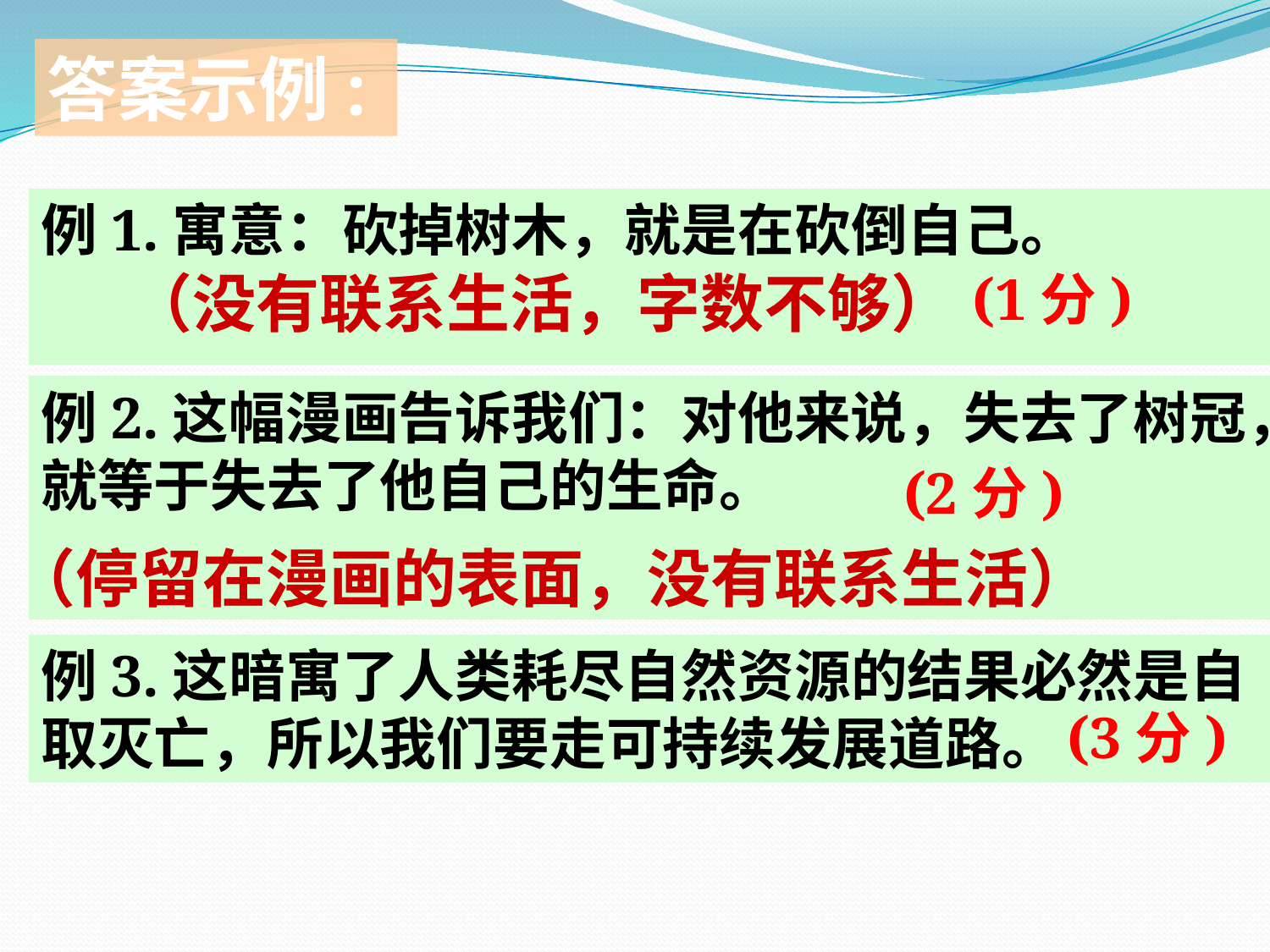

答案示例:
例1.寓意：砍掉树木，就是在砍倒自己。

（没有联系生活，字数不够）
(1分)
例2.这幅漫画告诉我们：对他来说，失去了树冠，就等于失去了他自己的生命。

(2分)
（停留在漫画的表面，没有联系生活）
例3.这暗寓了人类耗尽自然资源的结果必然是自取灭亡，所以我们要走可持续发展道路。
(3分)